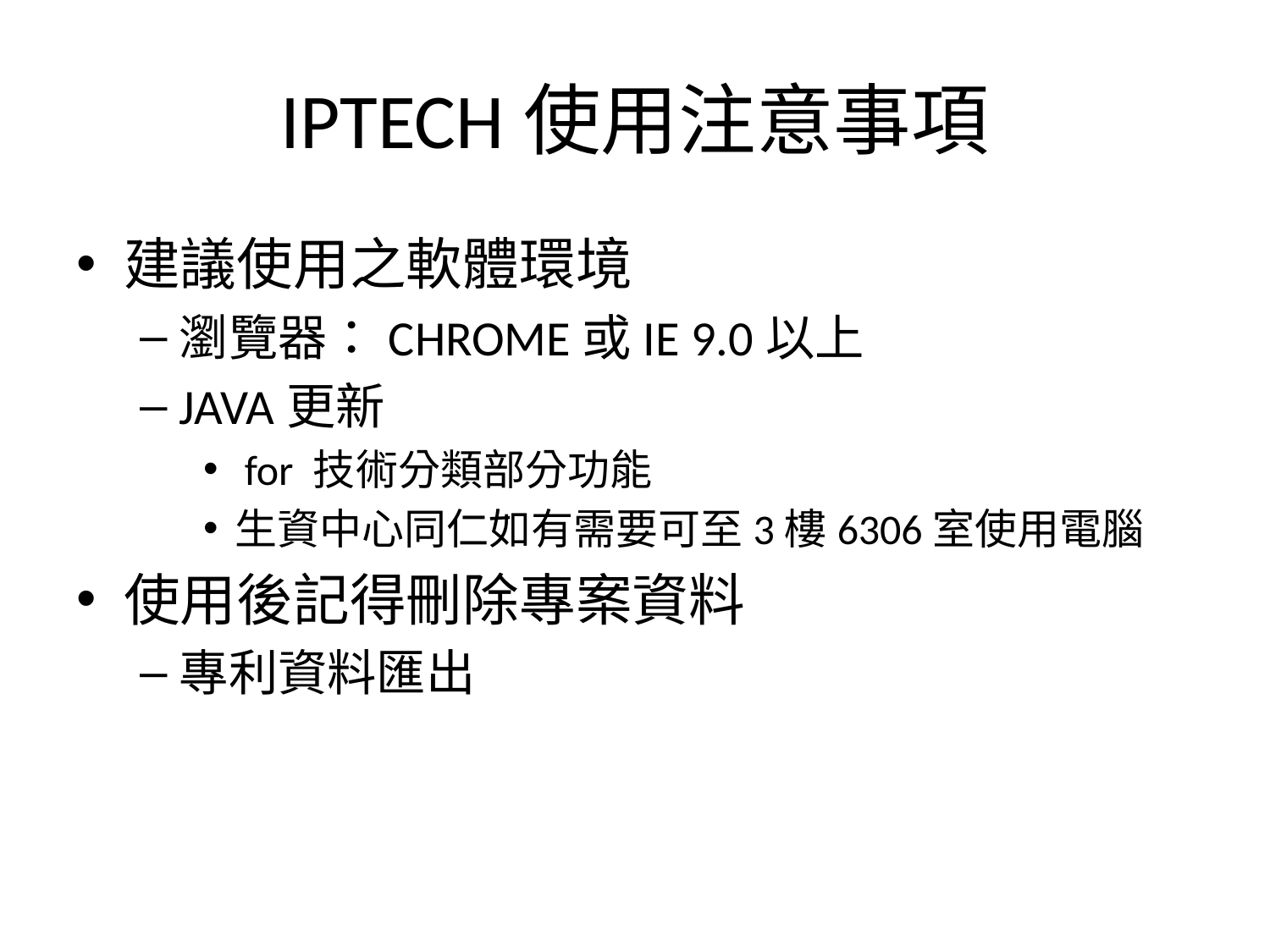

# IPTECH使用注意事項
建議使用之軟體環境
瀏覽器：CHROME或IE 9.0以上
JAVA更新
 for 技術分類部分功能
生資中心同仁如有需要可至3樓6306室使用電腦
使用後記得刪除專案資料
專利資料匯出